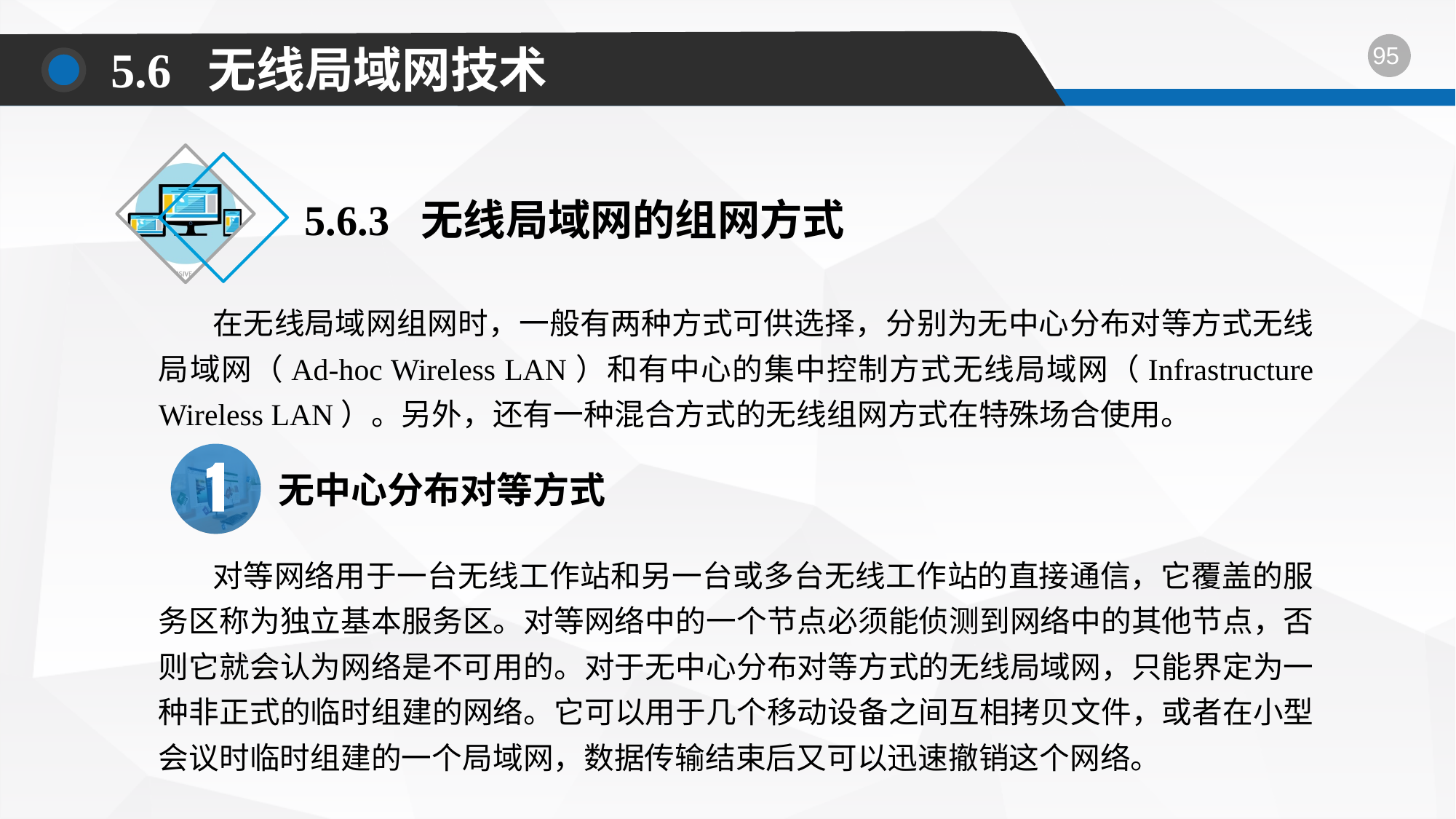

5.6  无线局域网技术

5.6.3  无线局域网的组网方式
在无线局域网组网时，一般有两种方式可供选择，分别为无中心分布对等方式无线局域网（Ad-hoc Wireless LAN）和有中心的集中控制方式无线局域网（Infrastructure Wireless LAN）。另外，还有一种混合方式的无线组网方式在特殊场合使用。

1
无中心分布对等方式
对等网络用于一台无线工作站和另一台或多台无线工作站的直接通信，它覆盖的服务区称为独立基本服务区。对等网络中的一个节点必须能侦测到网络中的其他节点，否则它就会认为网络是不可用的。对于无中心分布对等方式的无线局域网，只能界定为一种非正式的临时组建的网络。它可以用于几个移动设备之间互相拷贝文件，或者在小型会议时临时组建的一个局域网，数据传输结束后又可以迅速撤销这个网络。